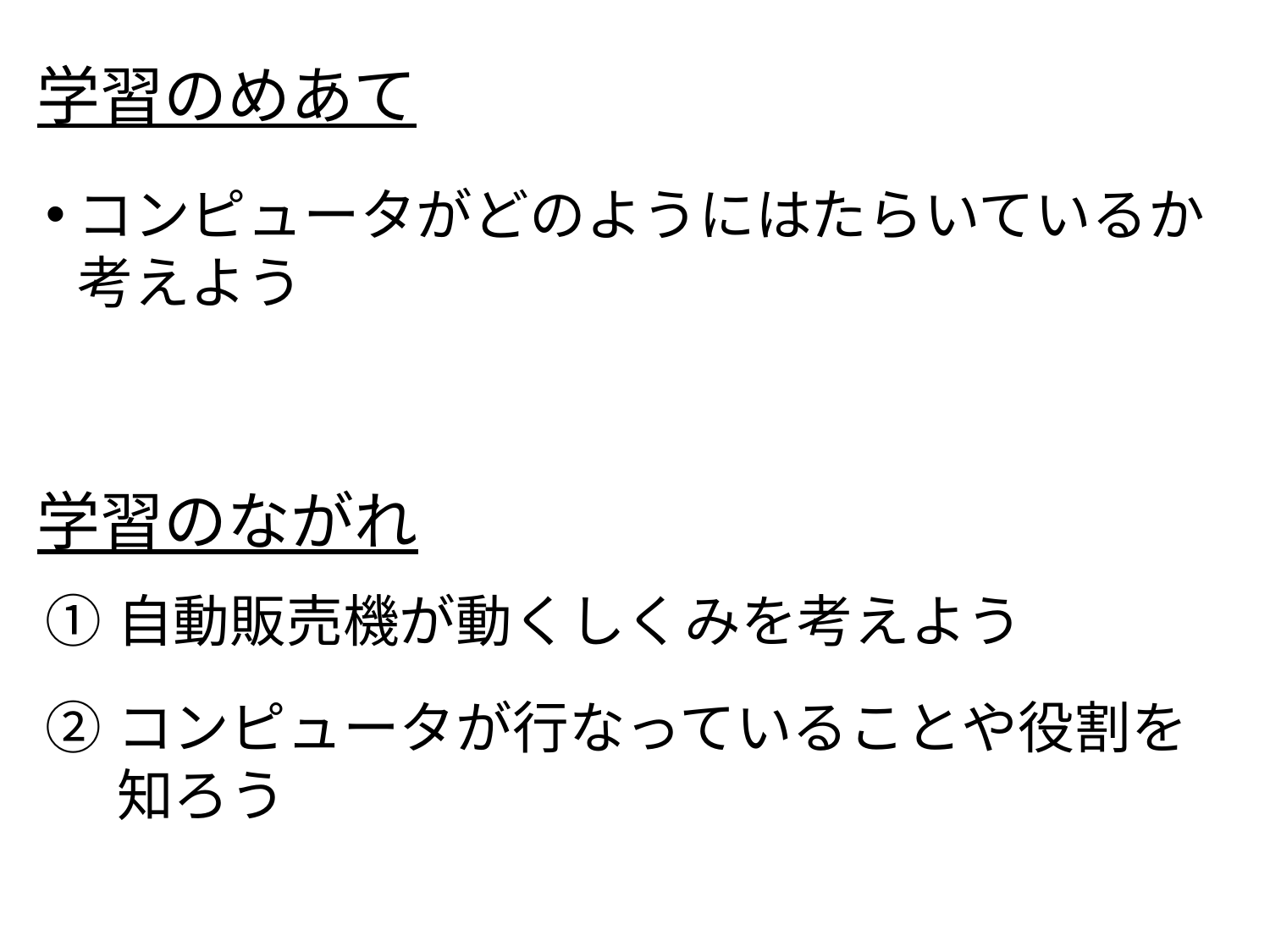

# 学習のめあて
コンピュータがどのようにはたらいているか考えよう

学習のながれ

自動販売機が動くしくみを考えよう
コンピュータが行なっていることや役割を知ろう